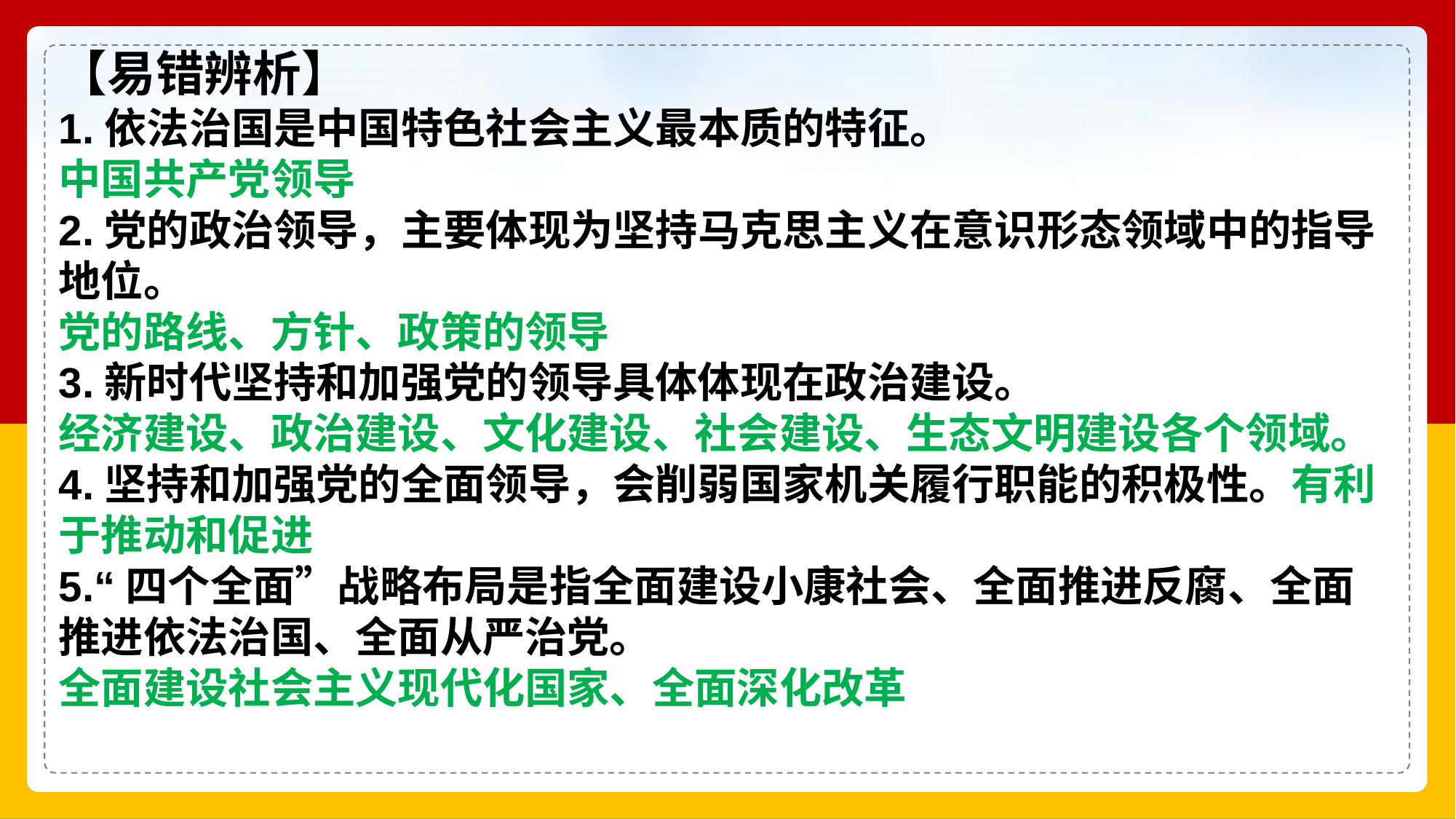

【易错辨析】
1.依法治国是中国特色社会主义最本质的特征。
中国共产党领导
2.党的政治领导，主要体现为坚持马克思主义在意识形态领域中的指导地位。
党的路线、方针、政策的领导
3.新时代坚持和加强党的领导具体体现在政治建设。
经济建设、政治建设、文化建设、社会建设、生态文明建设各个领域。
4.坚持和加强党的全面领导，会削弱国家机关履行职能的积极性。有利于推动和促进
5.“四个全面”战略布局是指全面建设小康社会、全面推进反腐、全面推进依法治国、全面从严治党。
全面建设社会主义现代化国家、全面深化改革